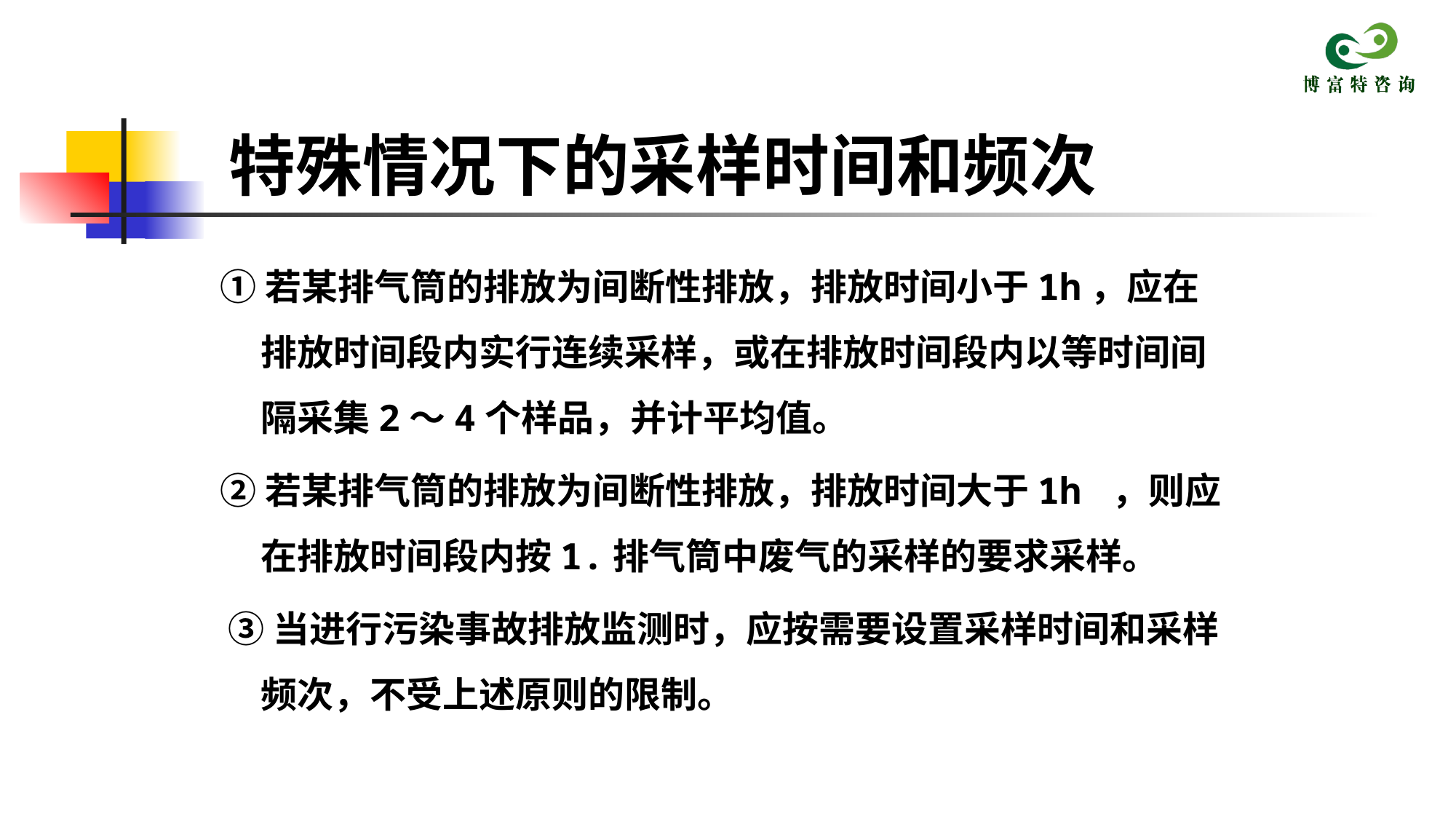

# 特殊情况下的采样时间和频次
①若某排气筒的排放为间断性排放，排放时间小于1h，应在排放时间段内实行连续采样，或在排放时间段内以等时间间隔采集2～4个样品，并计平均值。
②若某排气筒的排放为间断性排放，排放时间大于1h ，则应在排放时间段内按1.排气筒中废气的采样的要求采样。
 ③当进行污染事故排放监测时，应按需要设置采样时间和采样频次，不受上述原则的限制。